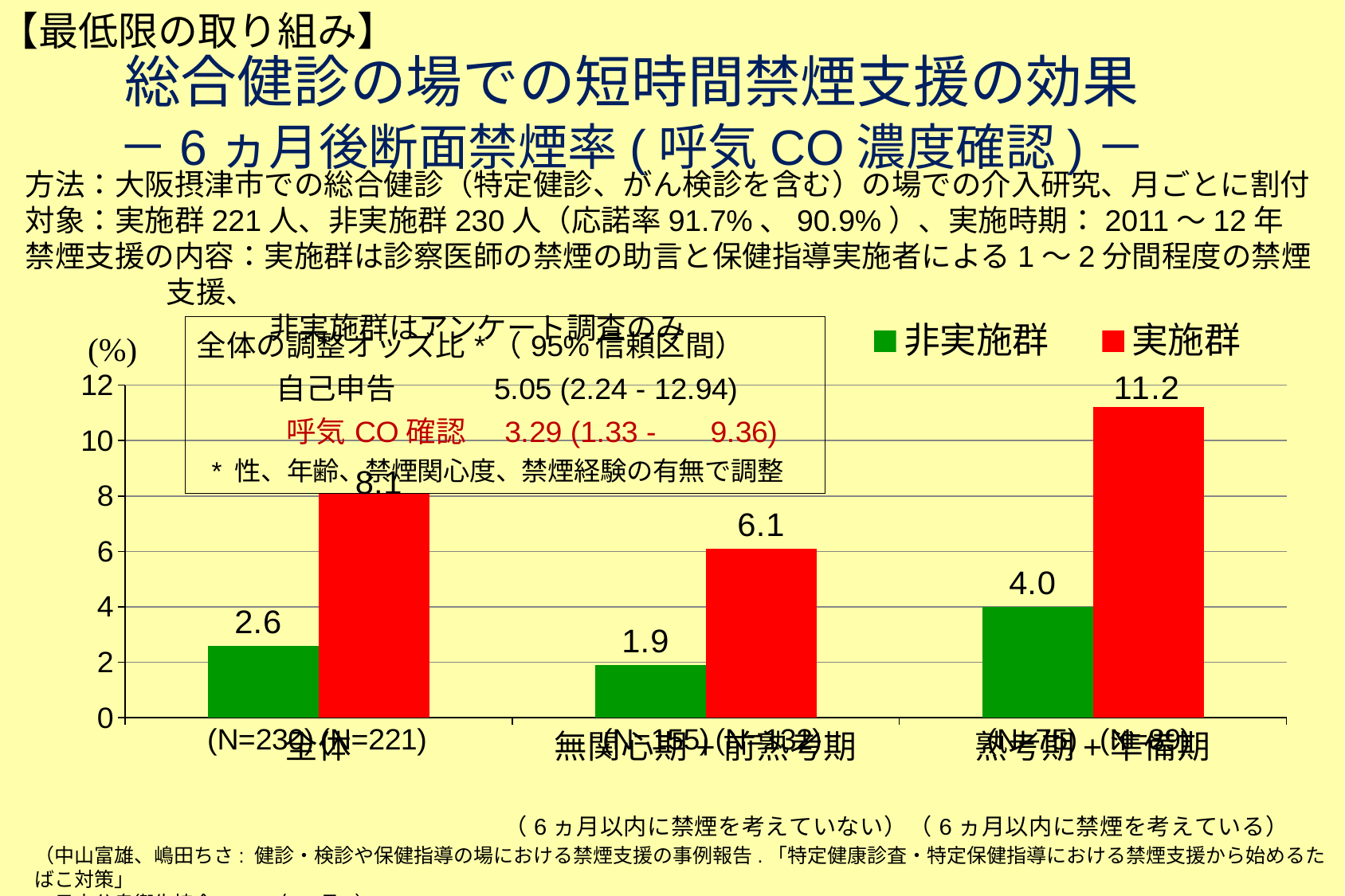

【最低限の取り組み】
# 総合健診の場での短時間禁煙支援の効果 －6ヵ月後断面禁煙率(呼気CO濃度確認)－
方法：大阪摂津市での総合健診（特定健診、がん検診を含む）の場での介入研究、月ごとに割付
対象：実施群221人、非実施群230人（応諾率91.7%、90.9%）、実施時期：2011～12年
禁煙支援の内容：実施群は診察医師の禁煙の助言と保健指導実施者による1～2分間程度の禁煙支援、
　　　  非実施群はアンケート調査のみ

### Chart

| Category | 非実施群 | 実施群 |
|---|---|---|
| 全体 | 2.6 | 8.1 |
| 無関心期+前熟考期 | 1.9 | 6.1 |
| 熟考期+準備期 | 4.0 | 11.2 |
（中山富雄、嶋田ちさ: 健診・検診や保健指導の場における禁煙支援の事例報告.「特定健康診査・特定保健指導における禁煙支援から始めるたばこ対策」
　日本公衆衛生協会. 2013年8月.）